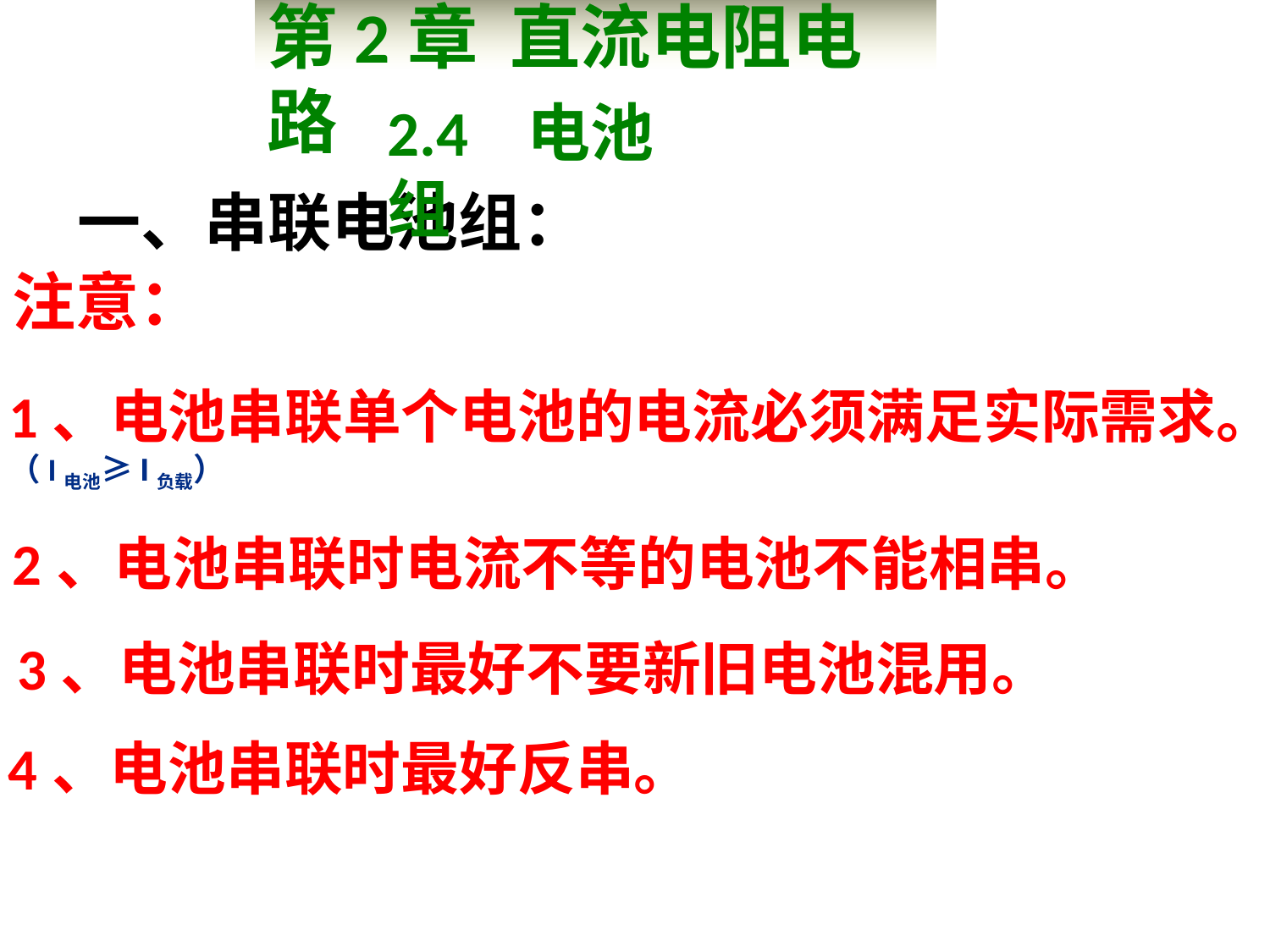

第2章  直流电阻电路
2.4   电池组
一、串联电池组：
注意：

1、电池串联单个电池的电流必须满足实际需求。（I电池≥I负载）
2、电池串联时电流不等的电池不能相串。
3、电池串联时最好不要新旧电池混用。
4、电池串联时最好反串。